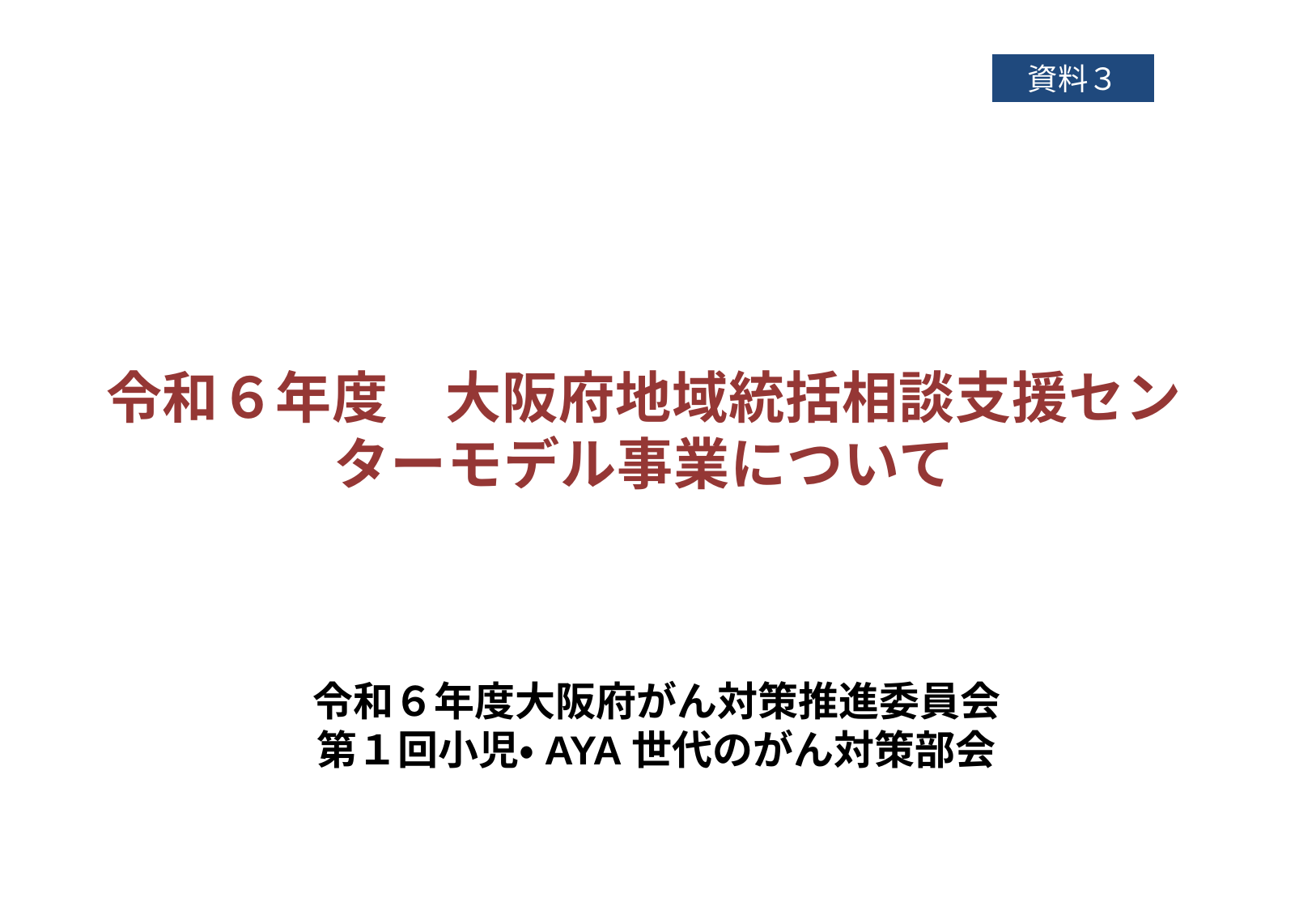

資料３
令和６年度　大阪府地域統括相談支援センターモデル事業について
令和６年度大阪府がん対策推進委員会
第１回小児・AYA世代のがん対策部会